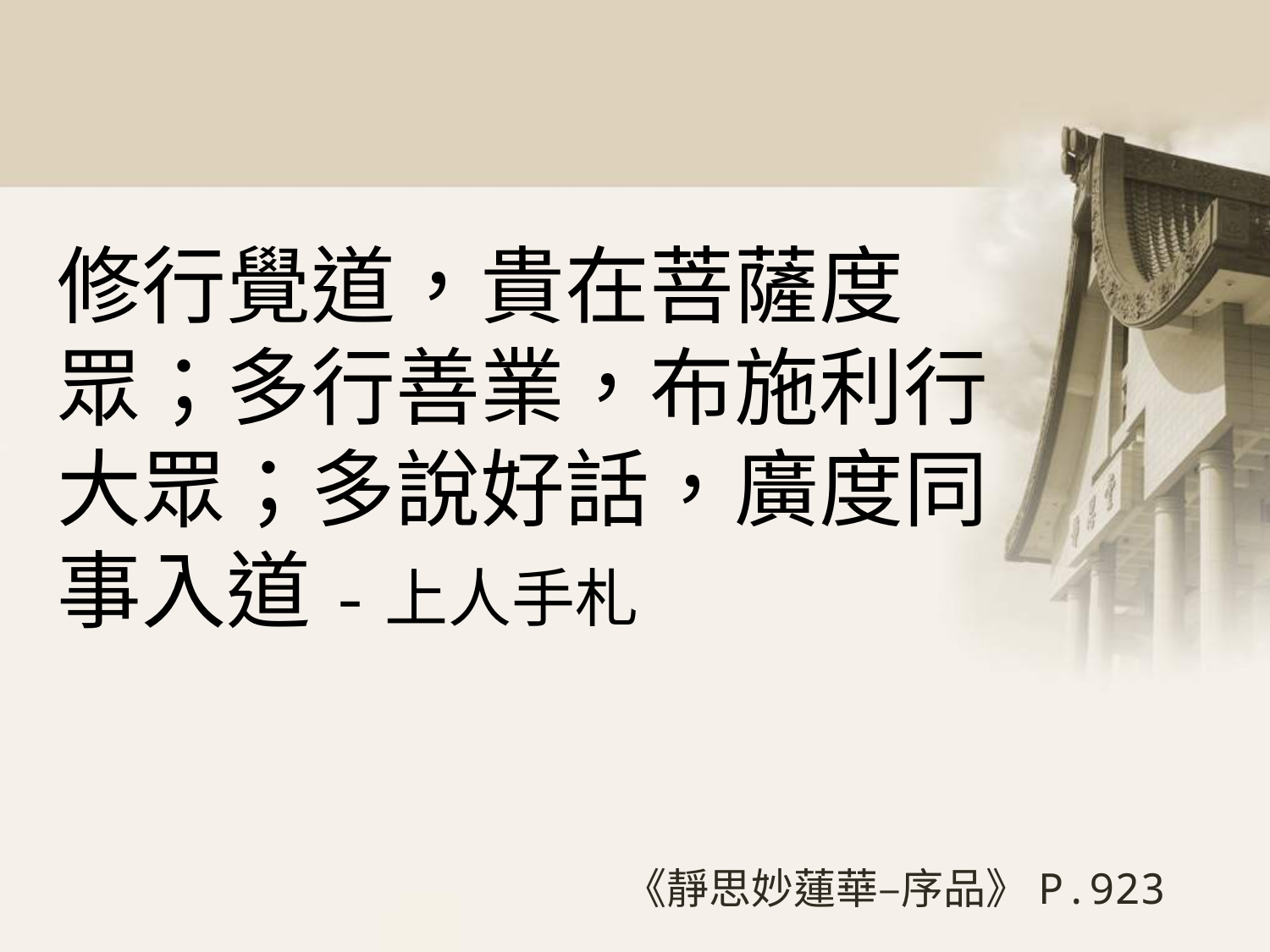

修行覺道，貴在菩薩度眾；多行善業，布施利行大眾；多說好話，廣度同事入道-上人手札
《靜思妙蓮華–序品》P.923